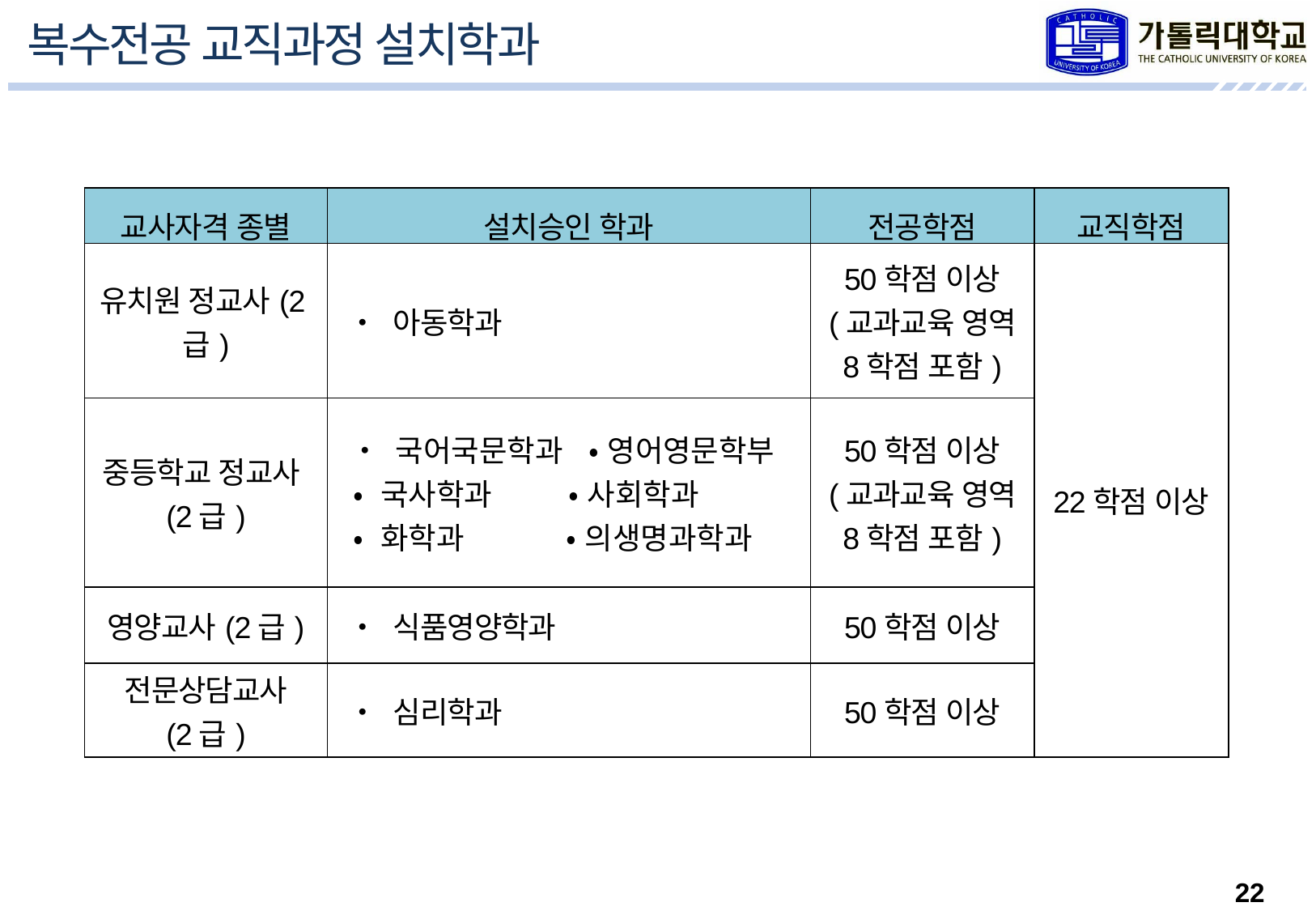

복수전공 교직과정 설치학과
| 교사자격 종별 | 설치승인 학과 | 전공학점 | 교직학점 |
| --- | --- | --- | --- |
| 유치원 정교사(2급) | • 아동학과 | 50학점 이상 (교과교육 영역 8학점 포함) | 22학점 이상 |
| 중등학교 정교사(2급) | • 국어국문학과 • 영어영문학부 • 국사학과 • 사회학과 • 화학과 • 의생명과학과 | 50학점 이상 (교과교육 영역 8학점 포함) |  |
| 영양교사(2급) | • 식품영양학과 | 50학점 이상 |  |
| 전문상담교사 (2급) | • 심리학과 | 50학점 이상 |  |